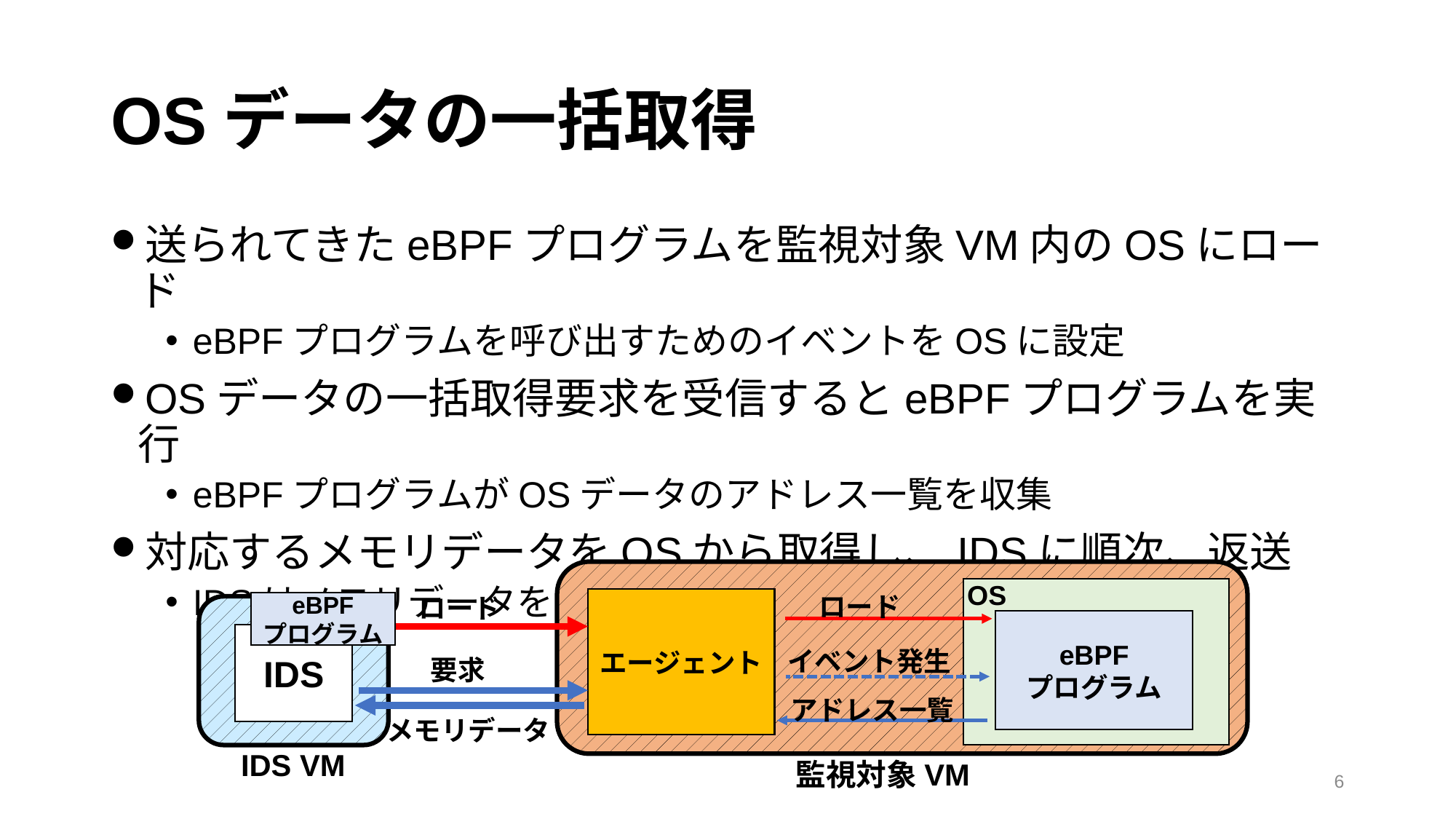

# OSデータの一括取得
送られてきたeBPFプログラムを監視対象VM内のOSにロード
eBPFプログラムを呼び出すためのイベントをOSに設定
OSデータの一括取得要求を受信するとeBPFプログラムを実行
eBPFプログラムがOSデータのアドレス一覧を収集
対応するメモリデータをOSから取得し、IDSに順次、返送
IDSはメモリデータをキャッシュに保存して利用

OS

ロード
ロード
エージェント
eBPF
プログラム
VM
IDS
IDS VM
eBPF
プログラム
イベント発生
要求
アドレス一覧
メモリデータ
監視対象VM
6